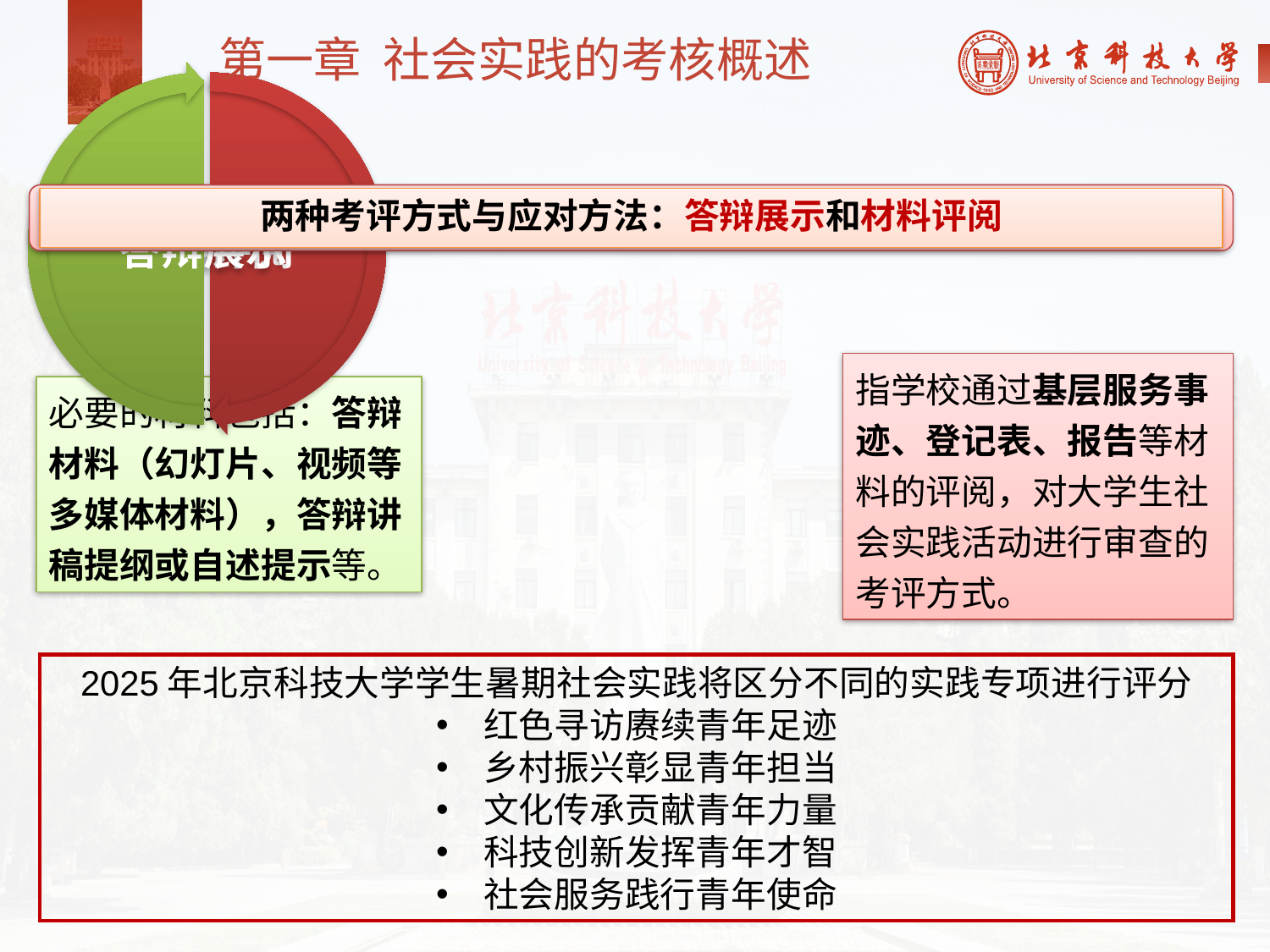

第一章  社会实践的考核概述

两种考评方式与应对方法：答辩展示和材料评阅
材料评阅
答辩展示
指学校通过基层服务事迹、登记表、报告等材料的评阅，对大学生社会实践活动进行审查的考评方式。
必要的材料包括：答辩材料（幻灯片、视频等多媒体材料），答辩讲稿提纲或自述提示等。
2025年北京科技大学学生暑期社会实践将区分不同的实践专项进行评分
红色寻访赓续青年足迹
乡村振兴彰显青年担当
文化传承贡献青年力量
科技创新发挥青年才智
社会服务践行青年使命